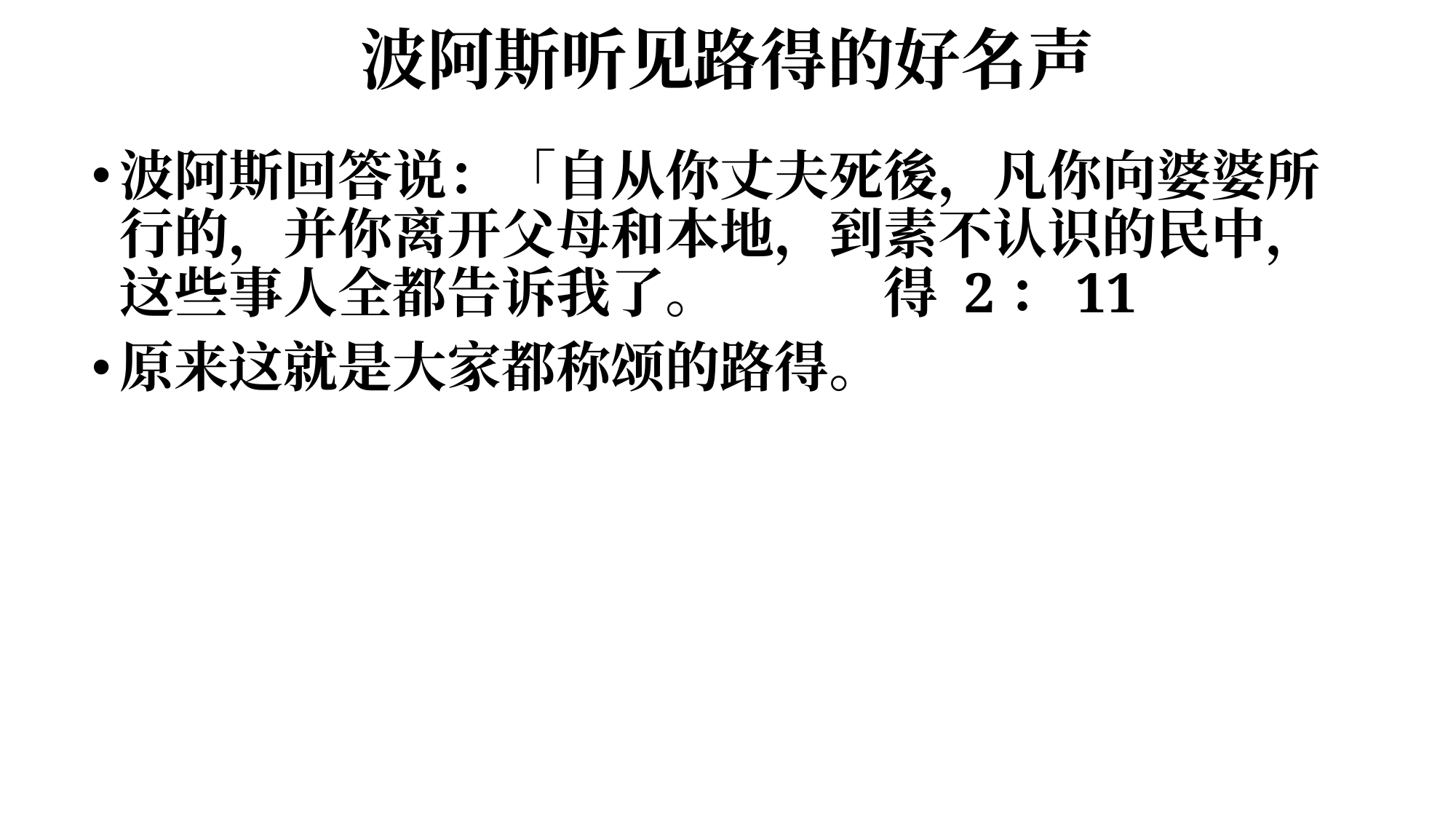

# 波阿斯听见路得的好名声
波阿斯回答说：「自从你丈夫死後，凡你向婆婆所行的，并你离开父母和本地，到素不认识的民中，这些事人全都告诉我了。		得 2：11
原来这就是大家都称颂的路得。